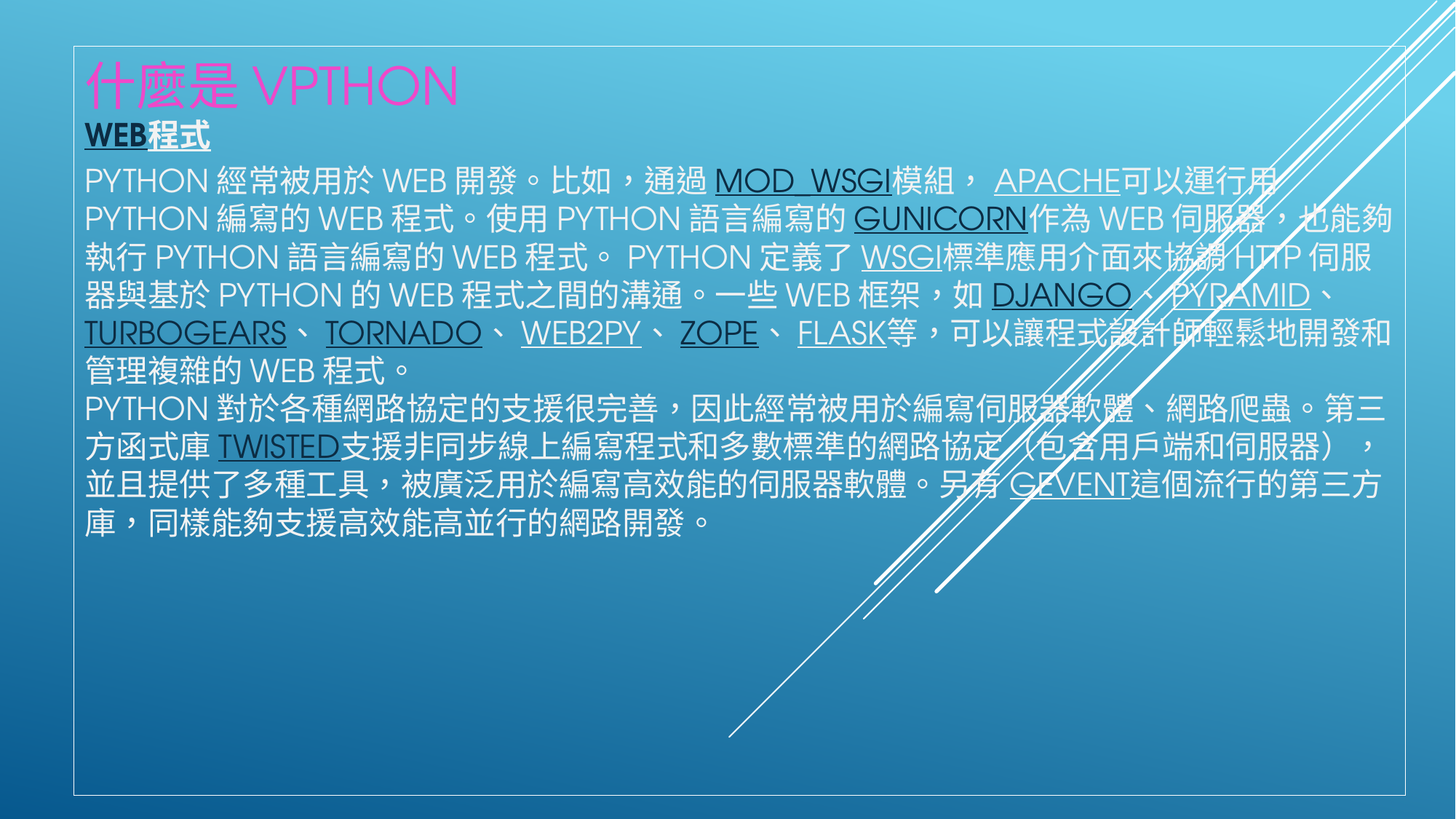

# 什麼是Vpthon Web程式 Python經常被用於Web開發。比如，通過mod_wsgi模組，Apache可以運行用Python編寫的Web程式。使用Python語言編寫的Gunicorn作為Web伺服器，也能夠執行Python語言編寫的Web程式。Python定義了WSGI標準應用介面來協調Http伺服器與基於Python的Web程式之間的溝通。一些Web框架，如Django、Pyramid、TurboGears、Tornado、web2py、Zope、Flask等，可以讓程式設計師輕鬆地開發和管理複雜的Web程式。 Python對於各種網路協定的支援很完善，因此經常被用於編寫伺服器軟體、網路爬蟲。第三方函式庫Twisted支援非同步線上編寫程式和多數標準的網路協定（包含用戶端和伺服器），並且提供了多種工具，被廣泛用於編寫高效能的伺服器軟體。另有gevent這個流行的第三方庫，同樣能夠支援高效能高並行的網路開發。